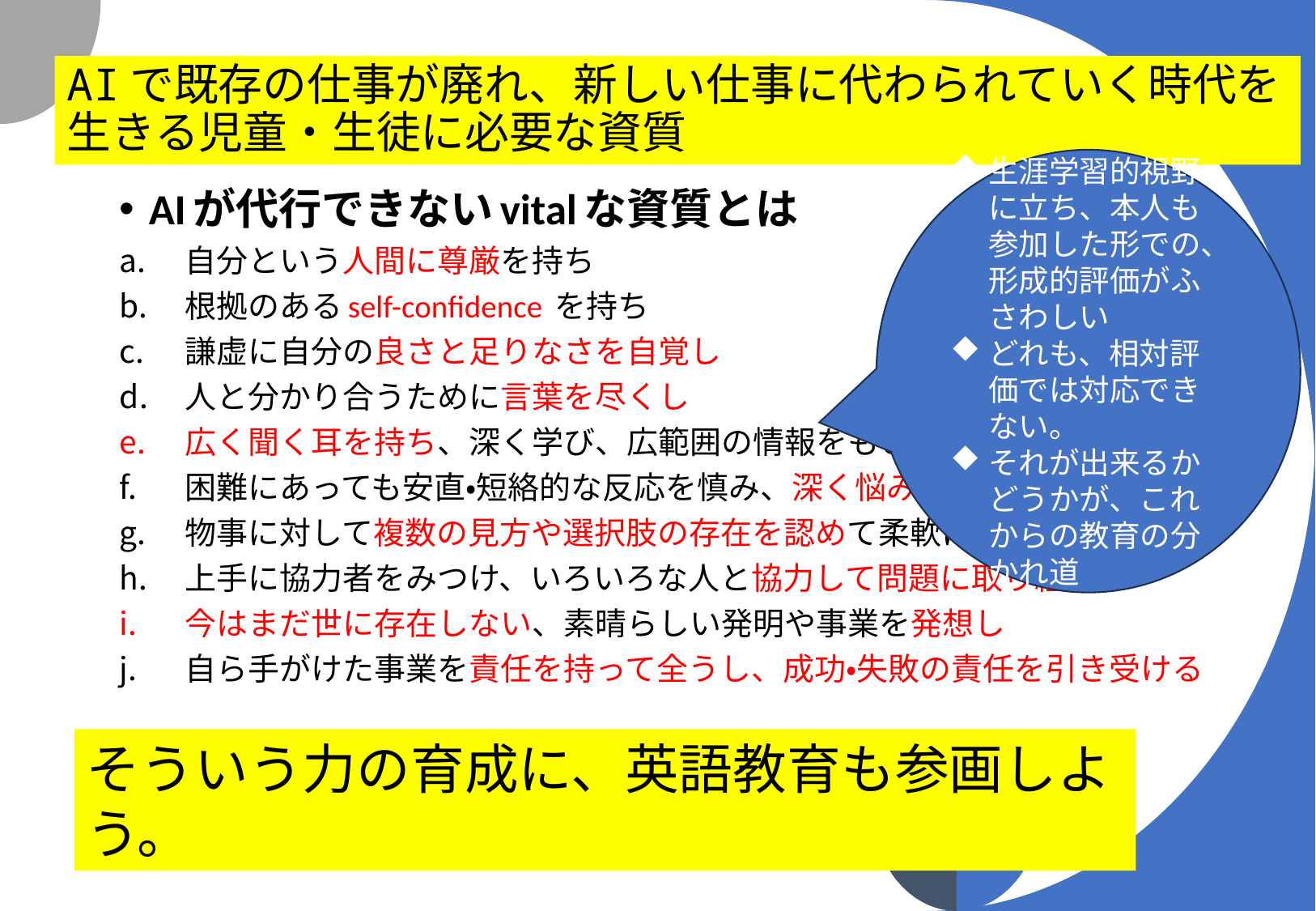

# AIで既存の仕事が廃れ、新しい仕事に代わられていく時代を生きる児童・生徒に必要な資質
生涯学習的視野に立ち、本人も参加した形での、形成的評価がふさわしい
どれも、相対評価では対応できない。
それが出来るかどうかが、これからの教育の分かれ道
AIが代行できないvitalな資質とは
自分という人間に尊厳を持ち
根拠のあるself-confidence を持ち
謙虚に自分の良さと足りなさを自覚し
人と分かり合うために言葉を尽くし
広く聞く耳を持ち、深く学び、広範囲の情報をもとに判断し
困難にあっても安直・短絡的な反応を慎み、深く悩み考え抜く力を持ち
物事に対して複数の見方や選択肢の存在を認めて柔軟に事に当たり
上手に協力者をみつけ、いろいろな人と協力して問題に取り組み
今はまだ世に存在しない、素晴らしい発明や事業を発想し
自ら手がけた事業を責任を持って全うし、成功・失敗の責任を引き受ける
そういう力の育成に、英語教育も参画しよう。